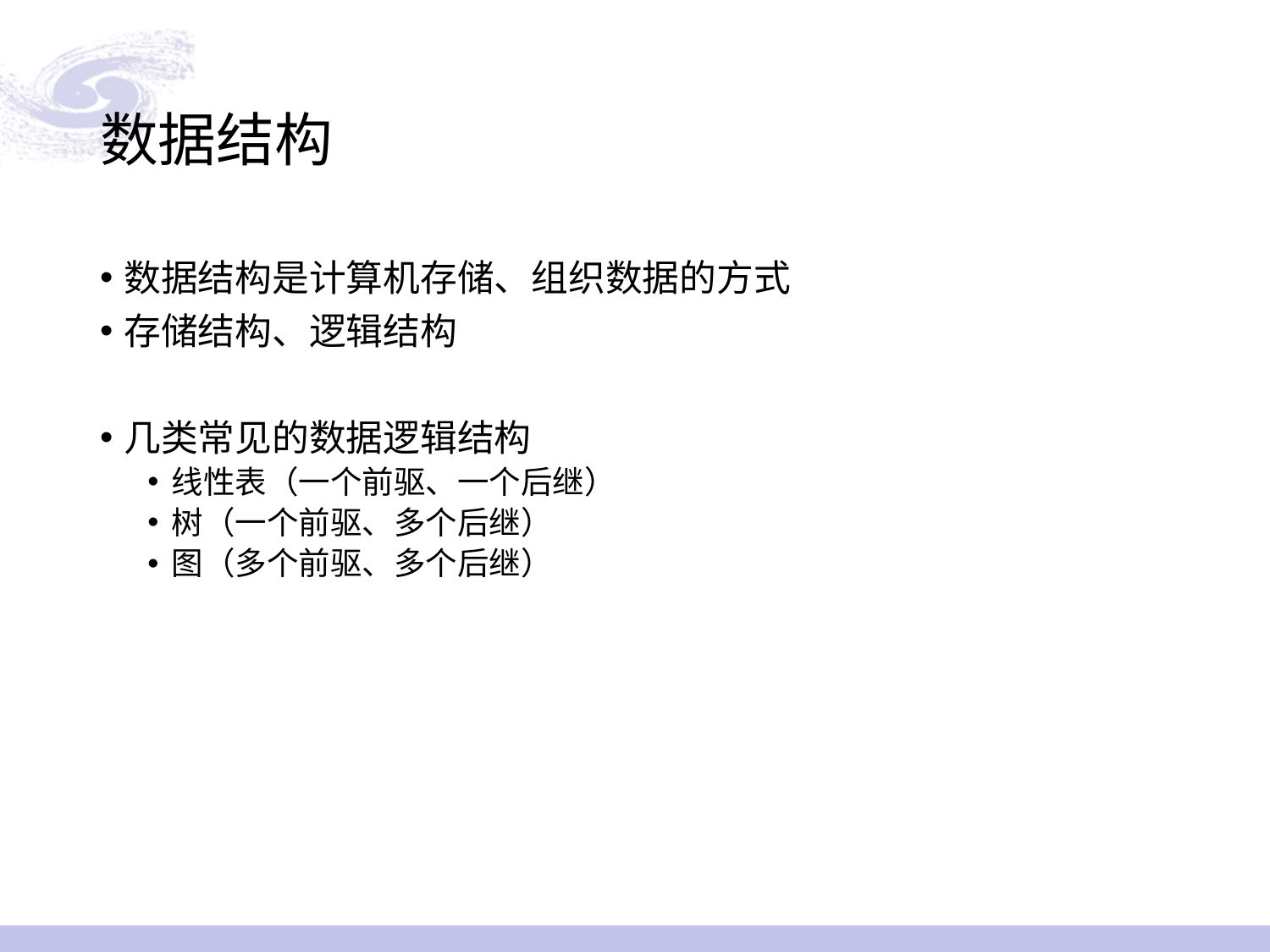

# 数据结构
数据结构是计算机存储、组织数据的方式
存储结构、逻辑结构

几类常见的数据逻辑结构
线性表（一个前驱、一个后继）
树（一个前驱、多个后继）
图（多个前驱、多个后继）